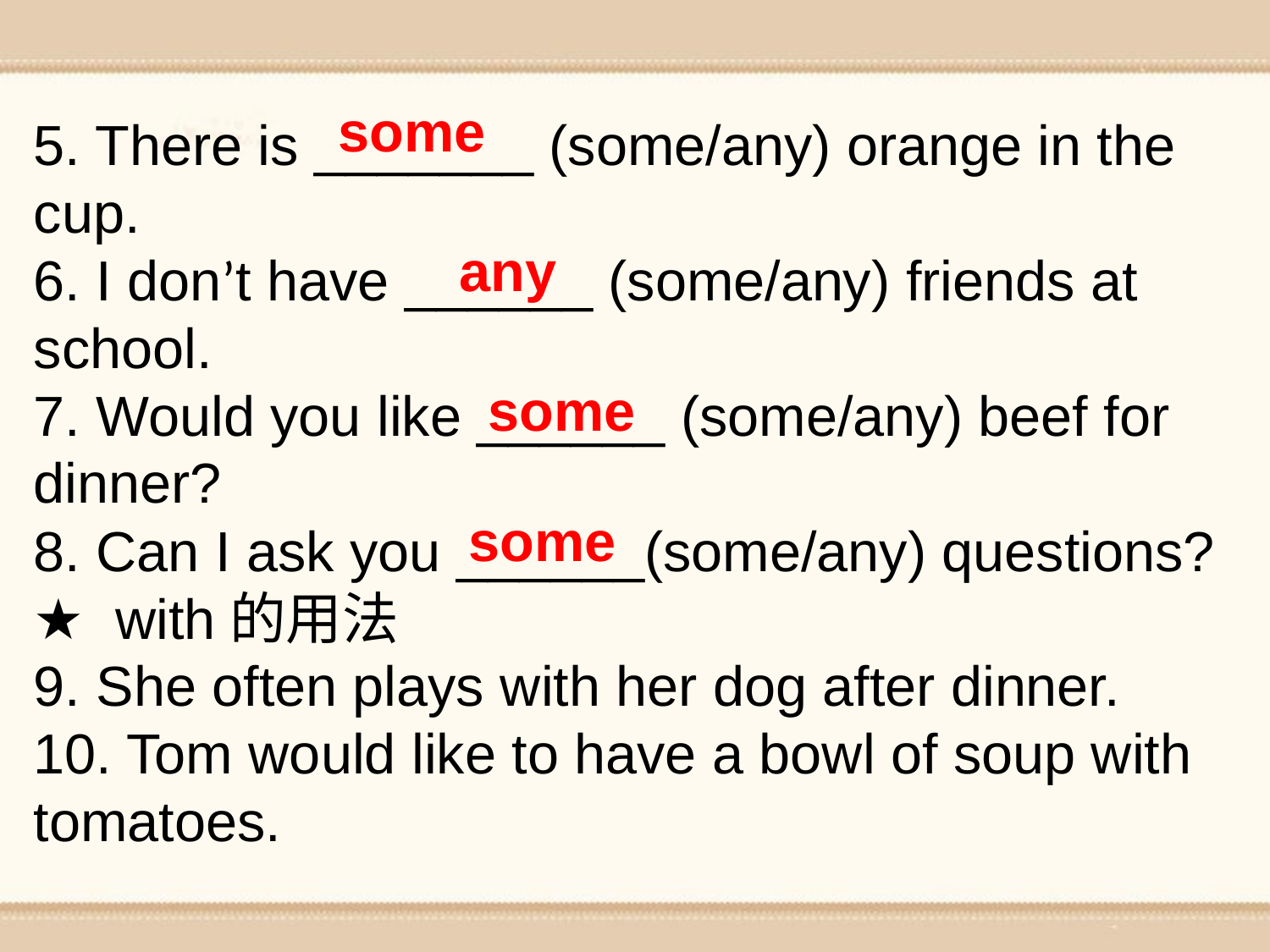

some
5. There is _______ (some/any) orange in the cup.
6. I don’t have ______ (some/any) friends at school.
7. Would you like ______ (some/any) beef for dinner?
8. Can I ask you ______(some/any) questions?
★  with的用法
9. She often plays with her dog after dinner.
10. Tom would like to have a bowl of soup with tomatoes.
any
some
some